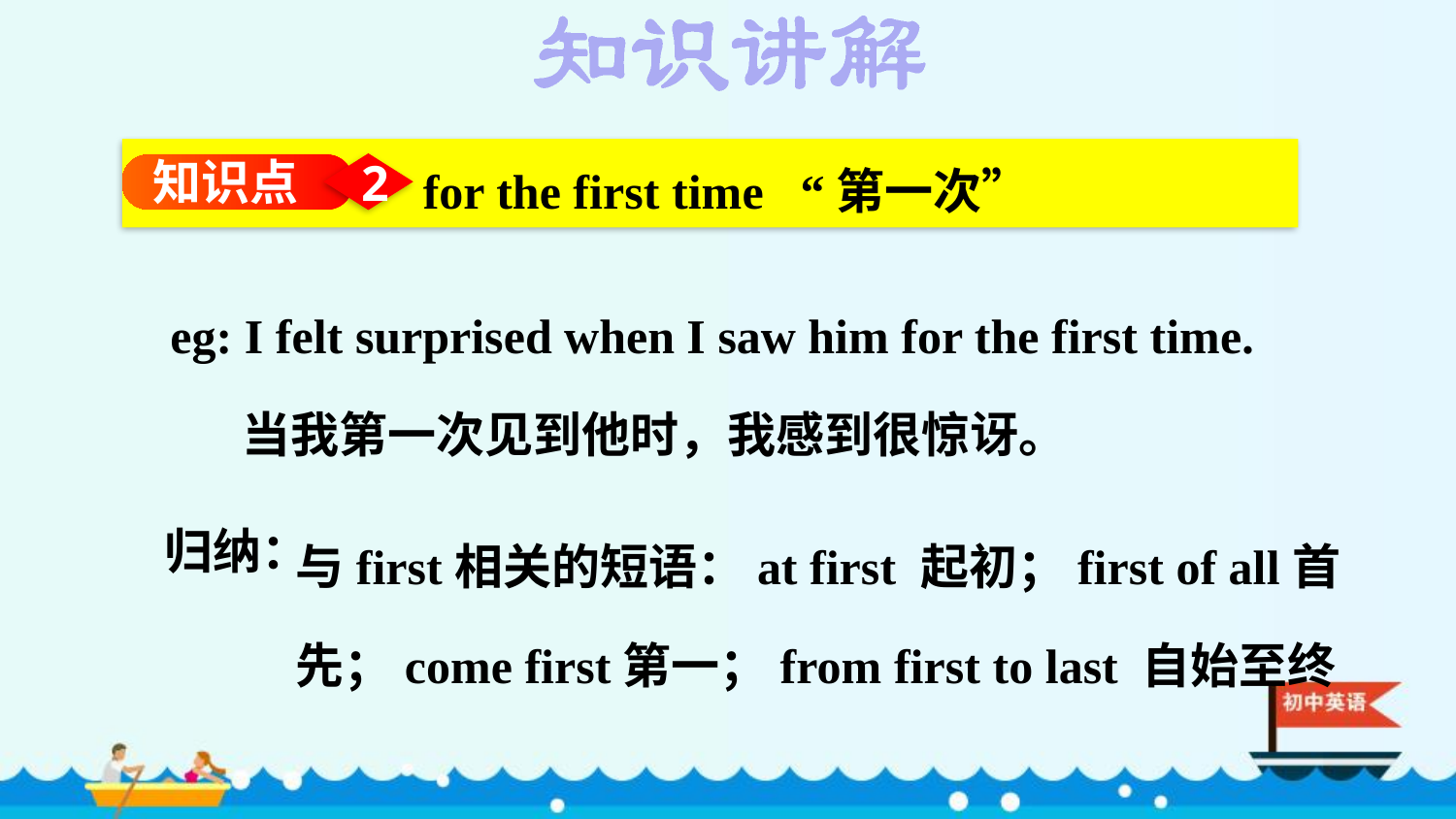

for the first time   “第一次”

知识点
2

eg: I felt surprised when I saw him for the first time.当我第一次见到他时，我感到很惊讶。
与first相关的短语：at first 起初；first of all首先；come first第一；from first to last 自始至终
归纳：